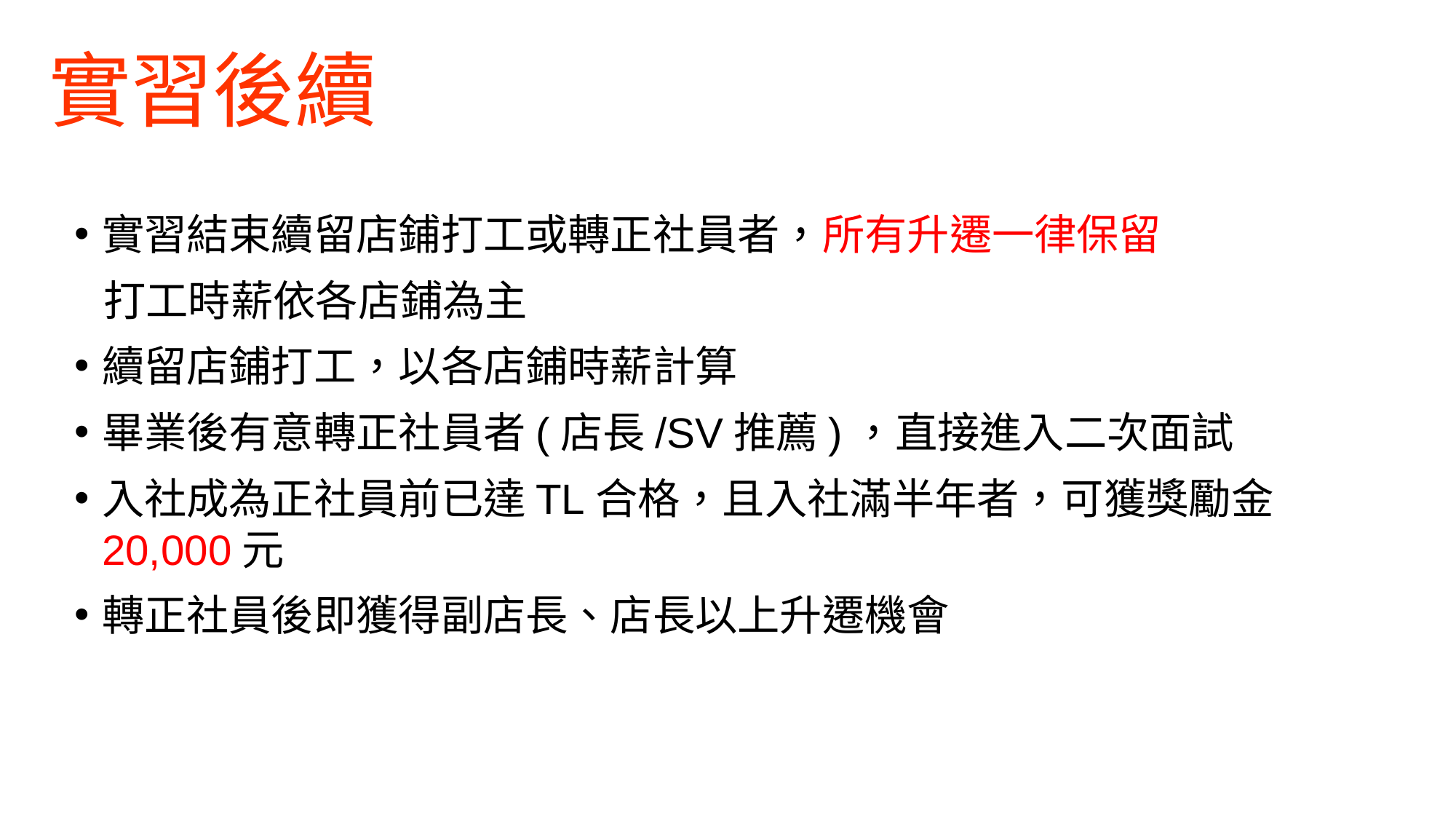

# 實習後續
實習結束續留店鋪打工或轉正社員者，所有升遷一律保留
  打工時薪依各店鋪為主
續留店鋪打工，以各店鋪時薪計算
畢業後有意轉正社員者(店長/SV推薦)，直接進入二次面試
入社成為正社員前已達TL合格，且入社滿半年者，可獲獎勵金20,000元
轉正社員後即獲得副店長、店長以上升遷機會